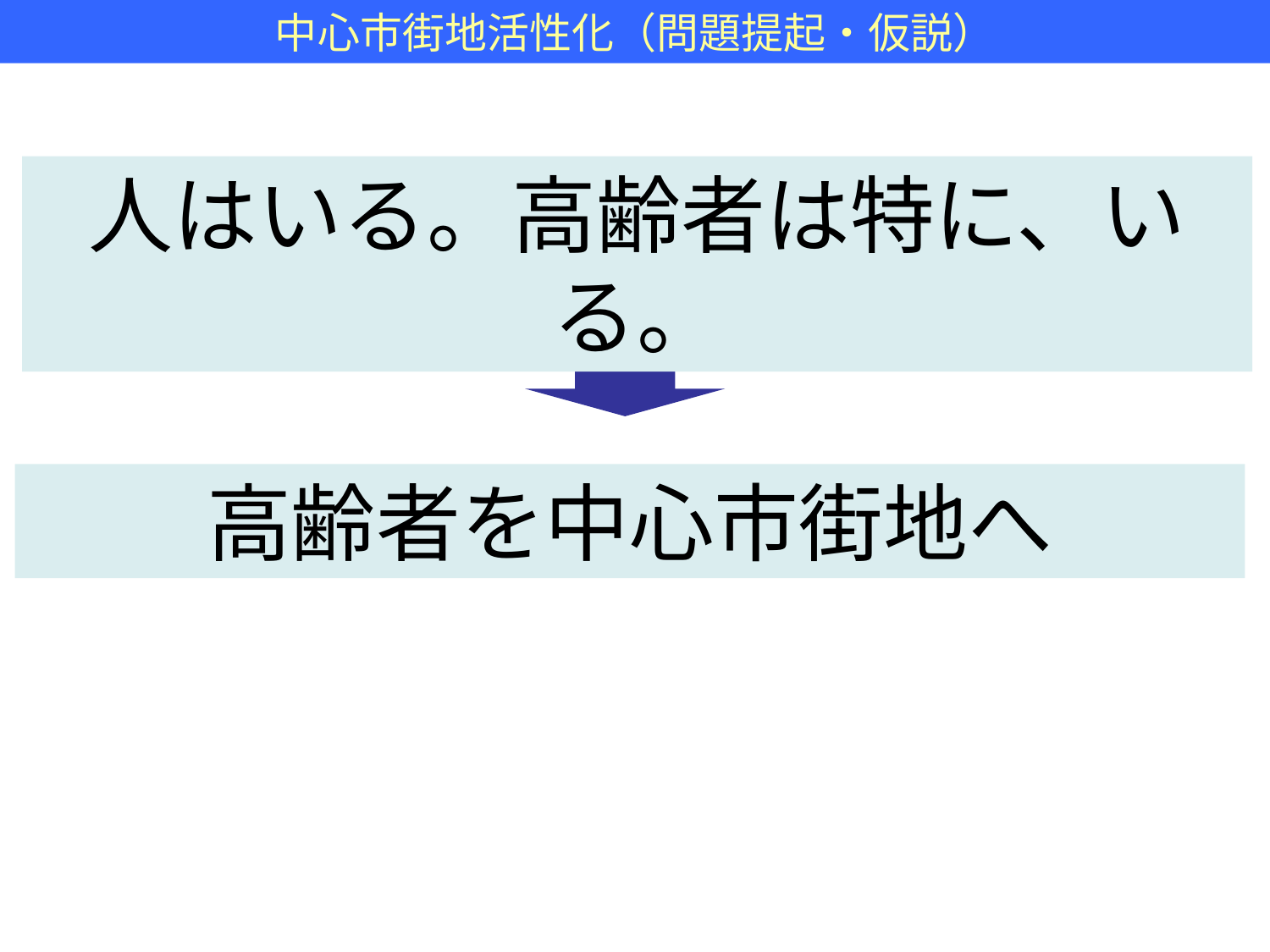

中心市街地活性化（問題提起・仮説）
人はいる。高齢者は特に、いる。

高齢者を中心市街地へ